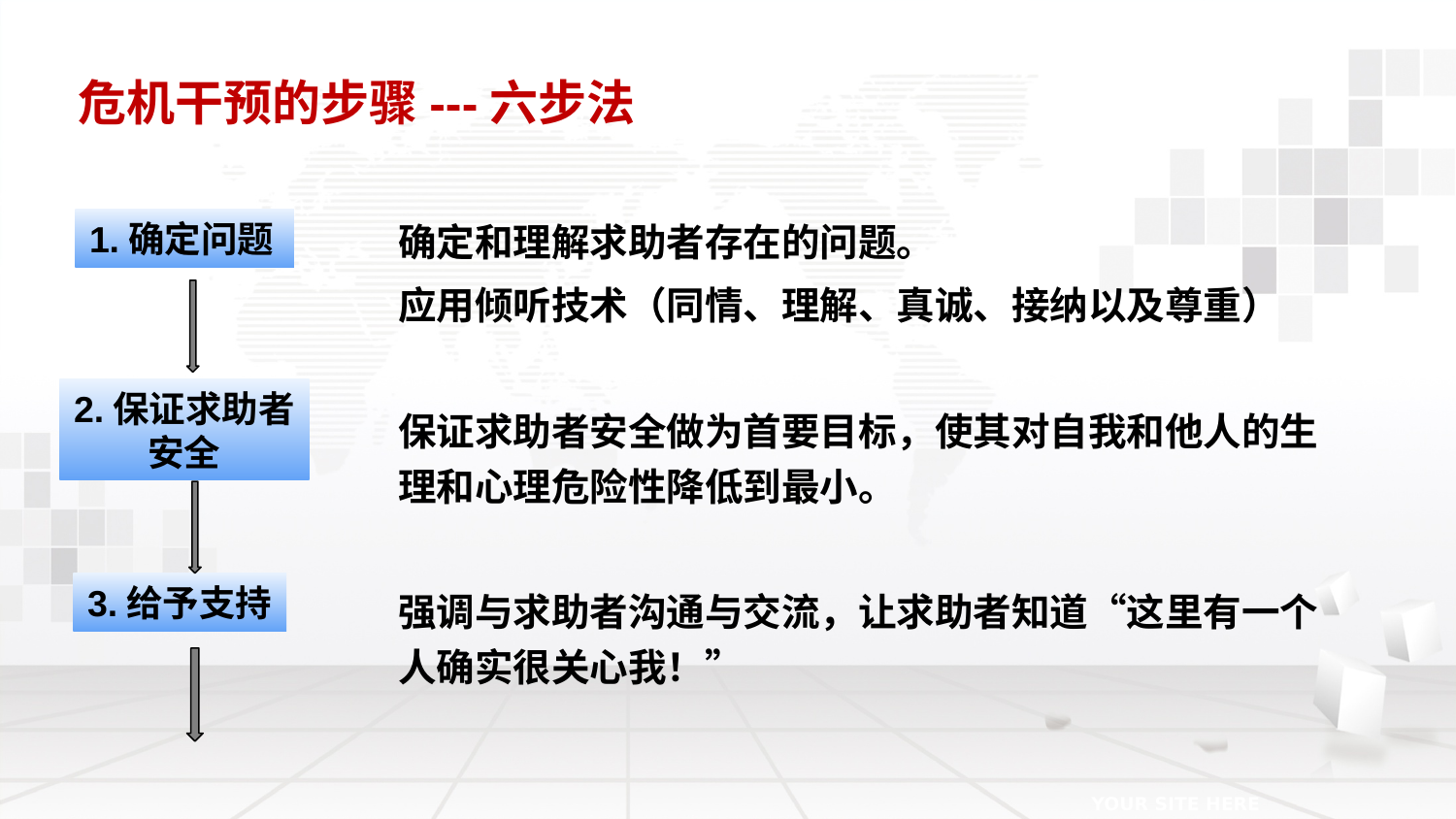

危机干预的步骤---六步法

确定和理解求助者存在的问题。
应用倾听技术（同情、理解、真诚、接纳以及尊重）

保证求助者安全做为首要目标，使其对自我和他人的生理和心理危险性降低到最小。

强调与求助者沟通与交流，让求助者知道“这里有一个人确实很关心我！”

1.确定问题

2.保证求助者
安全

3.给予支持

18
YOUR SITE HERE